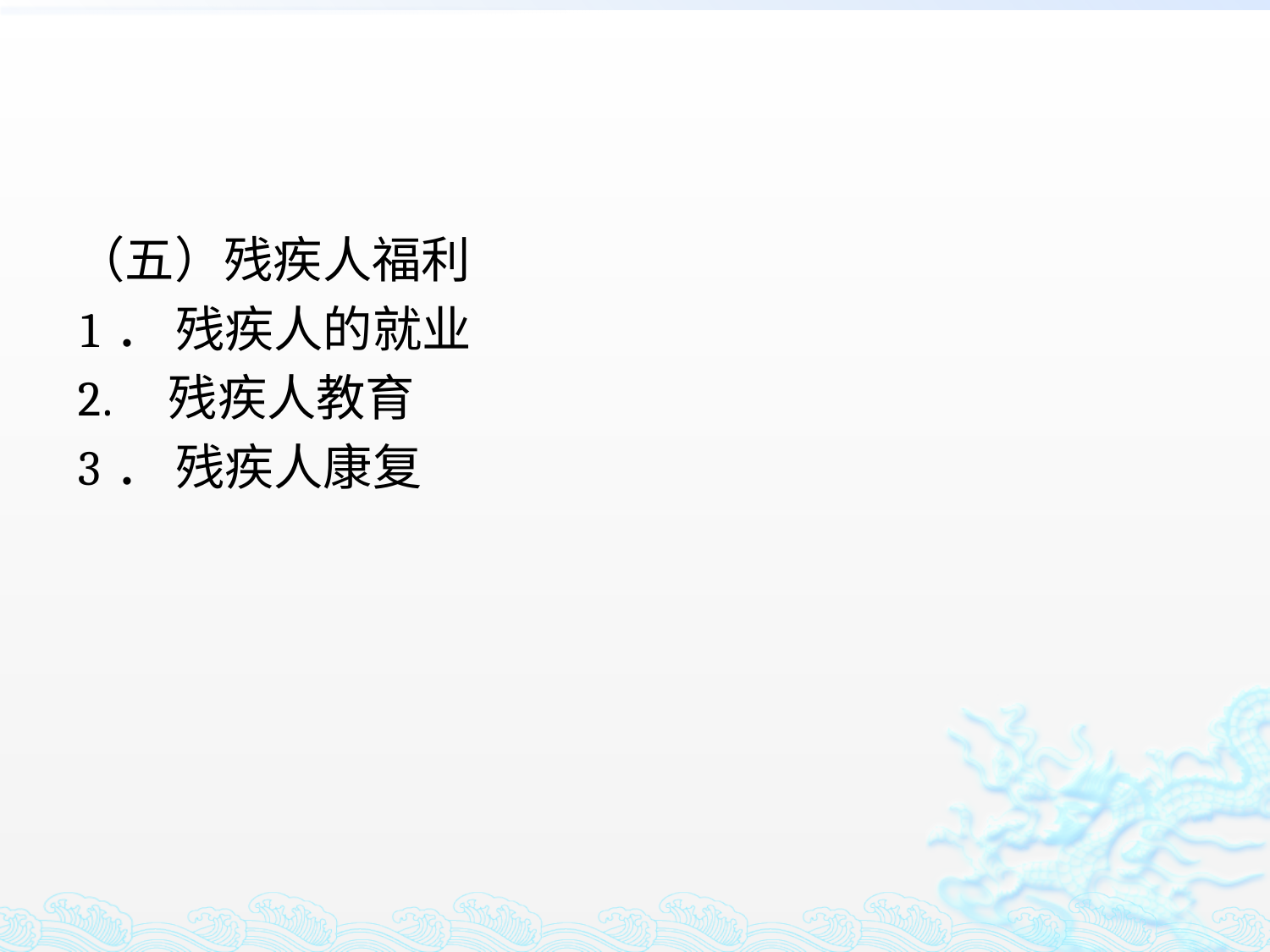

#
（五）残疾人福利
1． 残疾人的就业
2.    残疾人教育
3． 残疾人康复